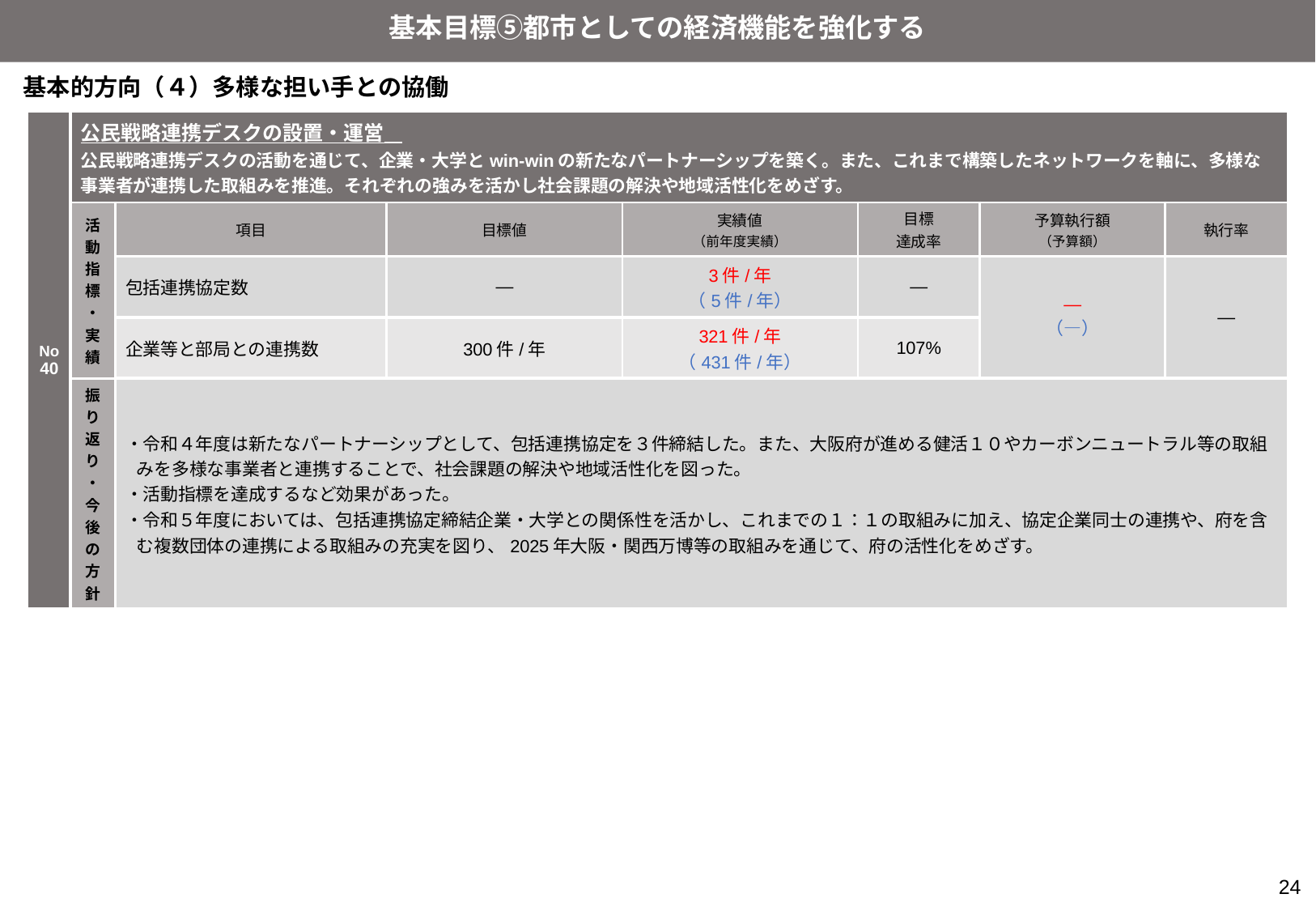

基本目標⑤都市としての経済機能を強化する
基本的方向（４）多様な担い手との協働
| No40 | 公民戦略連携デスクの設置・運営　 公民戦略連携デスクの活動を通じて、企業・大学とwin-winの新たなパートナーシップを築く。また、これまで構築したネットワークを軸に、多様な事業者が連携した取組みを推進。それぞれの強みを活かし社会課題の解決や地域活性化をめざす。 |  |  |  |  | 公民戦略連携デスクの活動を通じて、企業・大学とwin-winの新たなパートナーシップを築く。また、これまで構築したネットワークを軸に、多様な事業者が連携した取組みを推進。それぞれの強みを活かし社会課題の解決や地域活性化をめざす。 |  |
| --- | --- | --- | --- | --- | --- | --- | --- |
|  | 活動指標・実績 | 項目 | 目標値 | 実績値 （前年度実績） | 目標 達成率 | 予算執行額 （予算額） | 執行率 |
|  |  | 包括連携協定数 | ― | 3件/年 （5件/年） | ― | ― （―） | ― |
|  |  | 企業等と部局との連携数 | 300件/年 | 321件/年 （431件/年） | 107% |  |  |
|  | 振り返り・ 今後の方針 | ・令和４年度は新たなパートナーシップとして、包括連携協定を３件締結した。また、大阪府が進める健活１０やカーボンニュートラル等の取組みを多様な事業者と連携することで、社会課題の解決や地域活性化を図った。 ・活動指標を達成するなど効果があった。 ・令和５年度においては、包括連携協定締結企業・大学との関係性を活かし、これまでの１：１の取組みに加え、協定企業同士の連携や、府を含む複数団体の連携による取組みの充実を図り、2025年大阪・関西万博等の取組みを通じて、府の活性化をめざす。 |  |  |  |  |  |
24